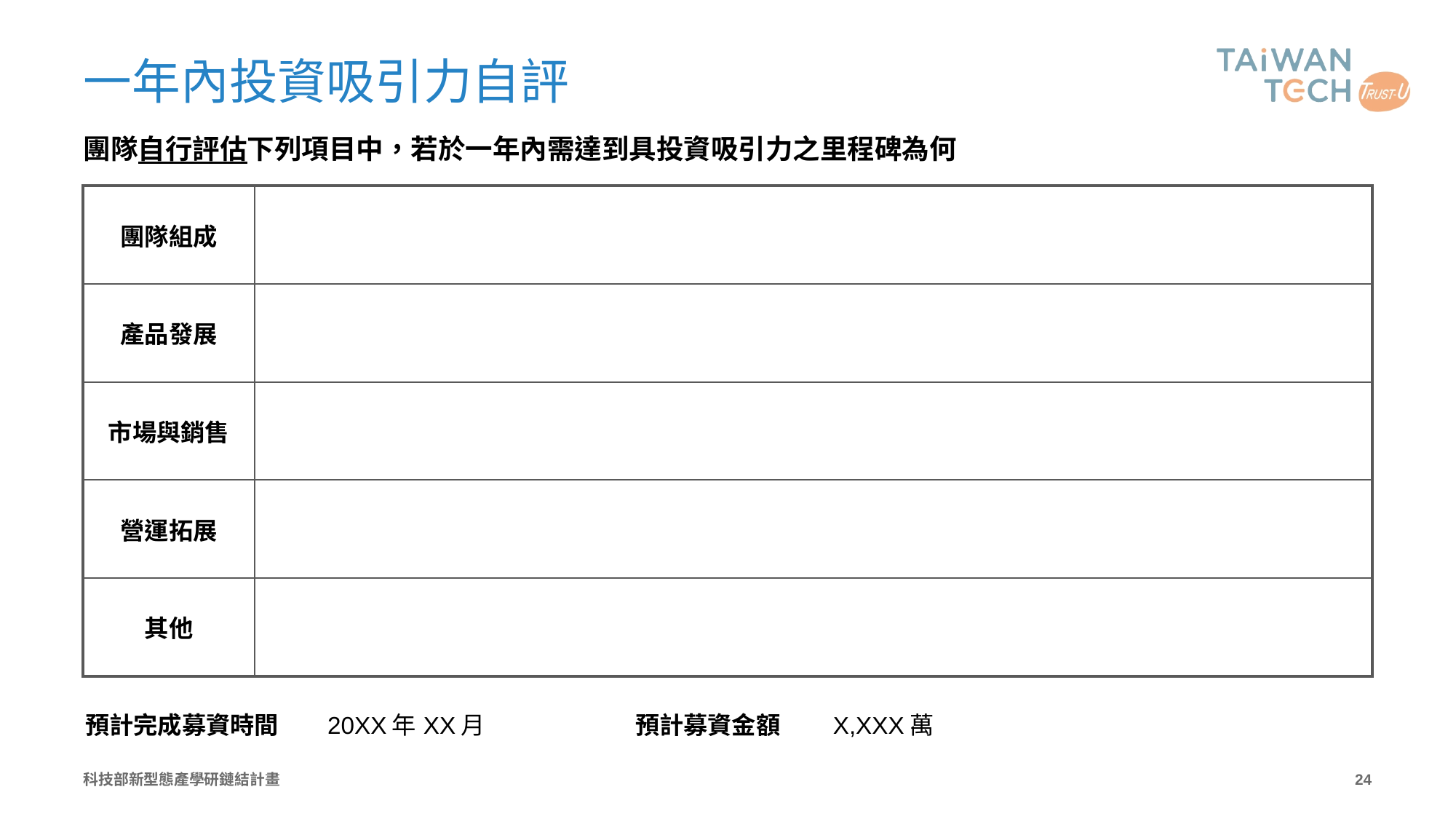

# 一年內投資吸引力自評
團隊自行評估下列項目中，若於一年內需達到具投資吸引力之里程碑為何
| 團隊組成 |  |
| --- | --- |
| 產品發展 |  |
| 市場與銷售 |  |
| 營運拓展 |  |
| 其他 |  |
| 預計完成募資時間 | 20XX年XX月 | 預計募資金額 | X,XXX萬 |
| --- | --- | --- | --- |
科技部新型態產學研鏈結計畫
24